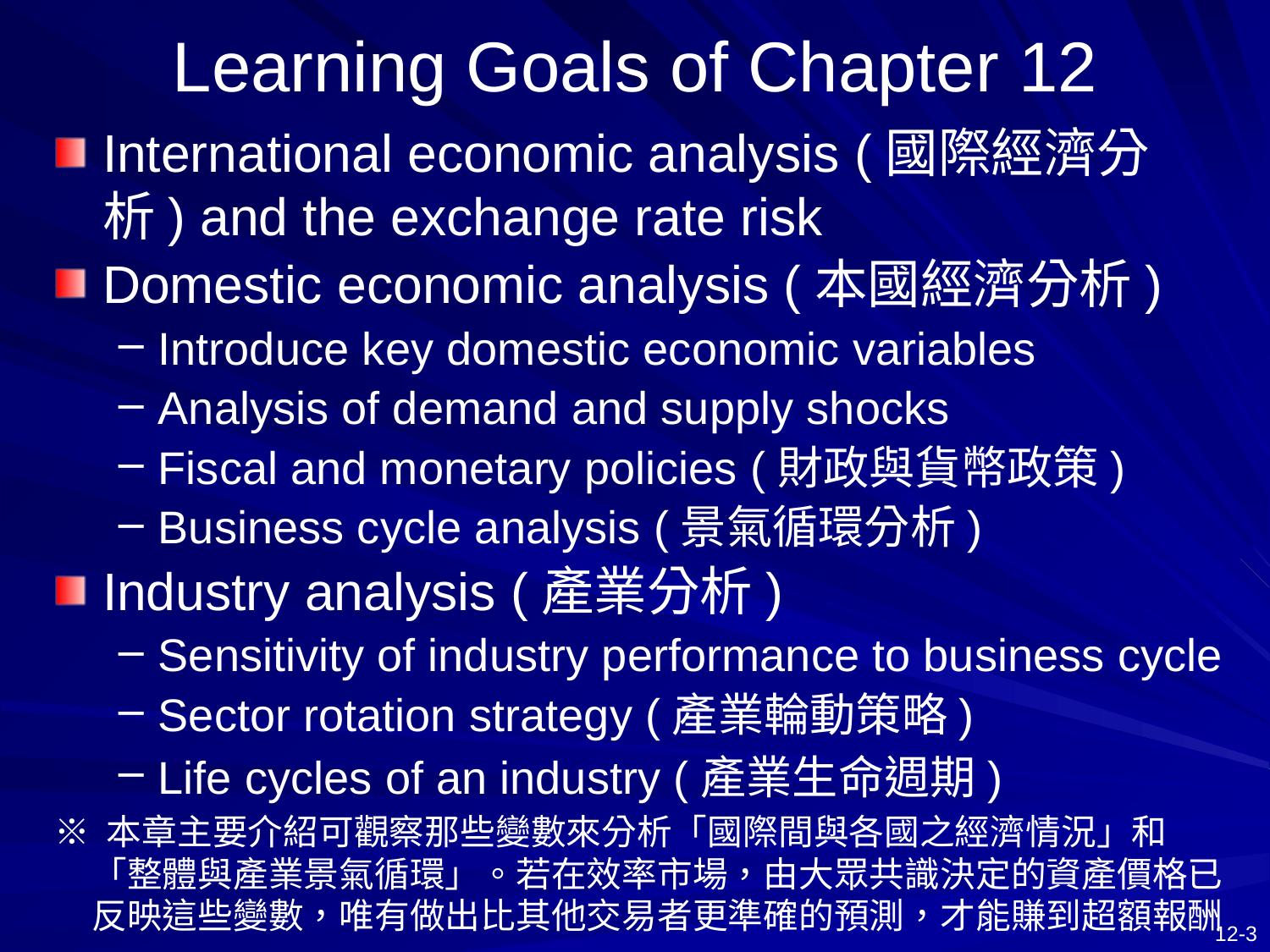

# Learning Goals of Chapter 12
International economic analysis (國際經濟分析) and the exchange rate risk
Domestic economic analysis (本國經濟分析)
Introduce key domestic economic variables
Analysis of demand and supply shocks
Fiscal and monetary policies (財政與貨幣政策)
Business cycle analysis (景氣循環分析)
Industry analysis (產業分析)
Sensitivity of industry performance to business cycle
Sector rotation strategy (產業輪動策略)
Life cycles of an industry (產業生命週期)
※ 本章主要介紹可觀察那些變數來分析「國際間與各國之經濟情況」和「整體與產業景氣循環」。若在效率市場，由大眾共識決定的資產價格已反映這些變數，唯有做出比其他交易者更準確的預測，才能賺到超額報酬